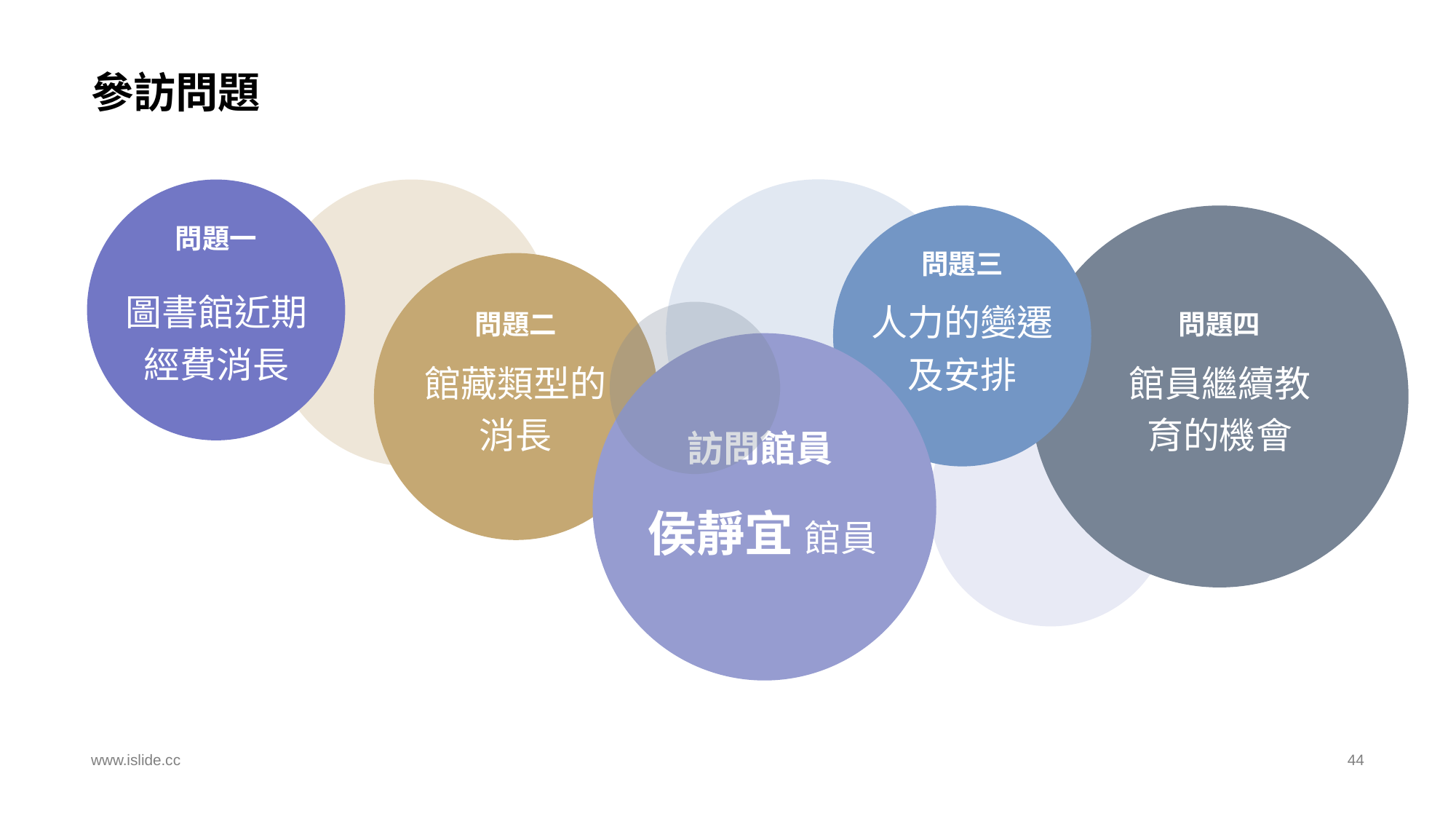

# 參訪問題

問題一

問題三

圖書館近期經費消長
人力的變遷及安排
問題二
問題四

館藏類型的消長
館員繼續教育的機會

訪問館員
侯靜宜 館員
www.islide.cc
44